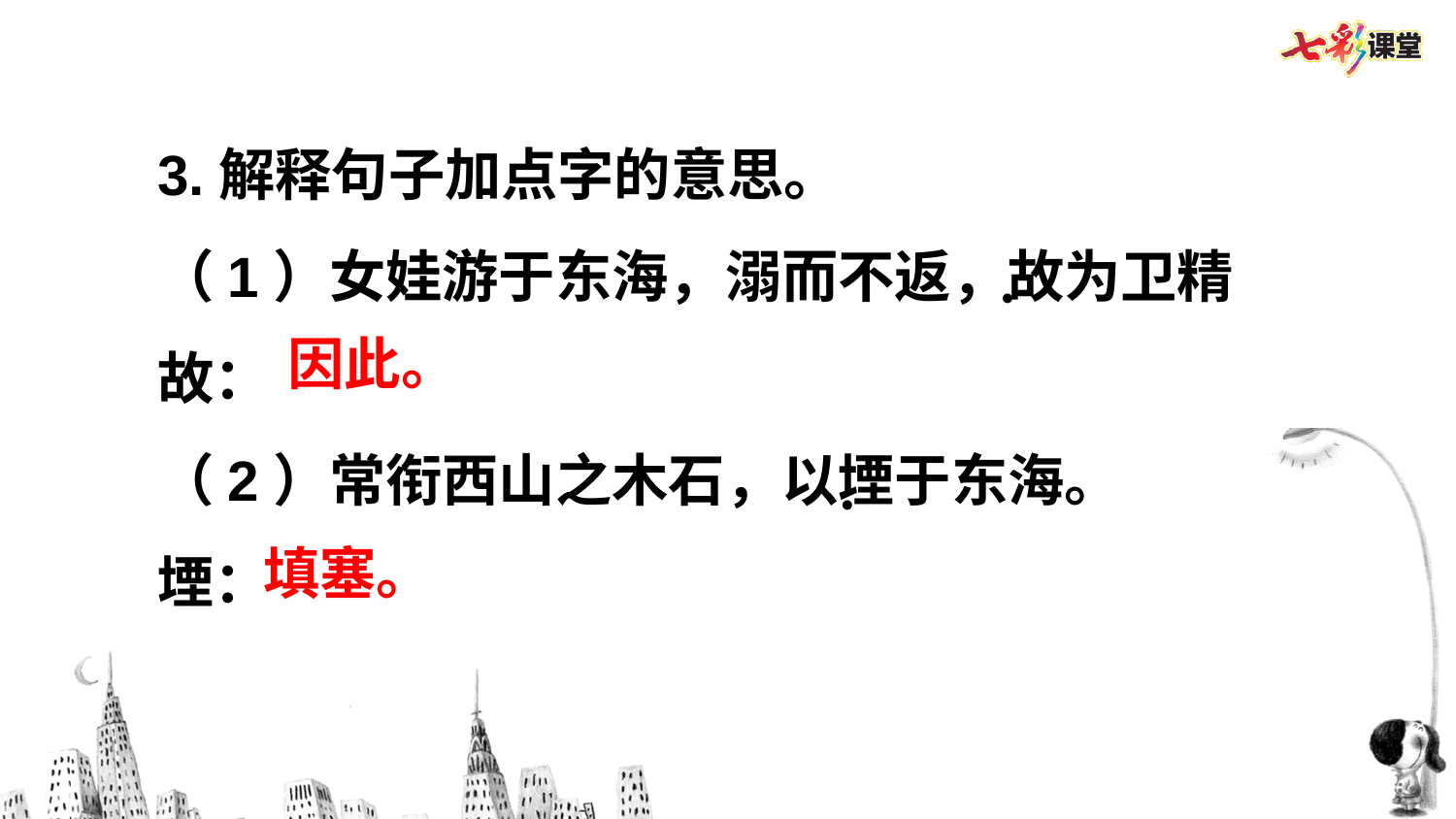

3.解释句子加点字的意思。
（1）女娃游于东海，溺而不返，故为卫精
故：
（2）常衔西山之木石，以堙于东海。
堙：
·
因此。
·
填塞。